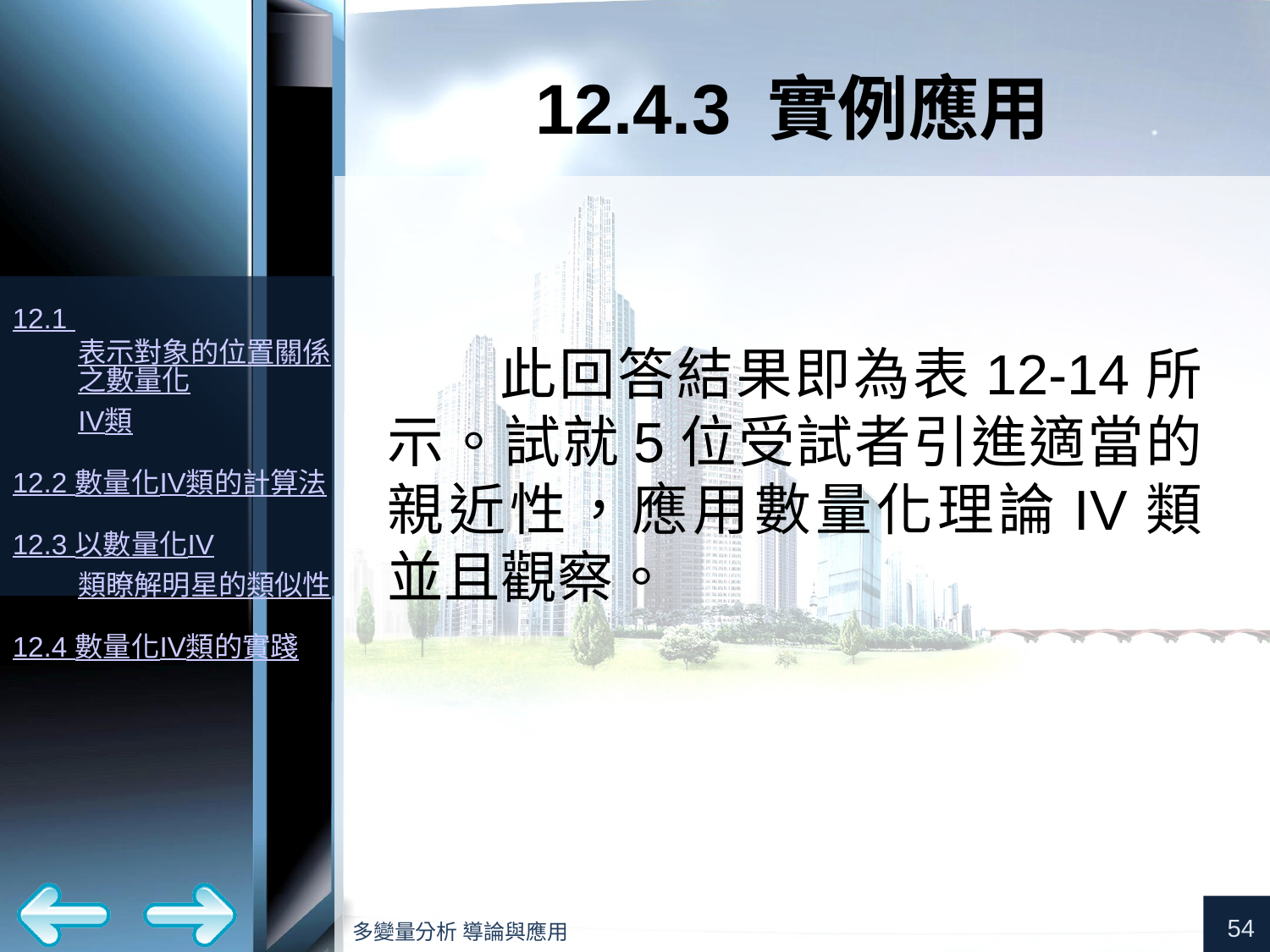

# 12.4.3 實例應用
此回答結果即為表12-14所示。試就5位受試者引進適當的親近性，應用數量化理論IV類並且觀察。
54
多變量分析 導論與應用